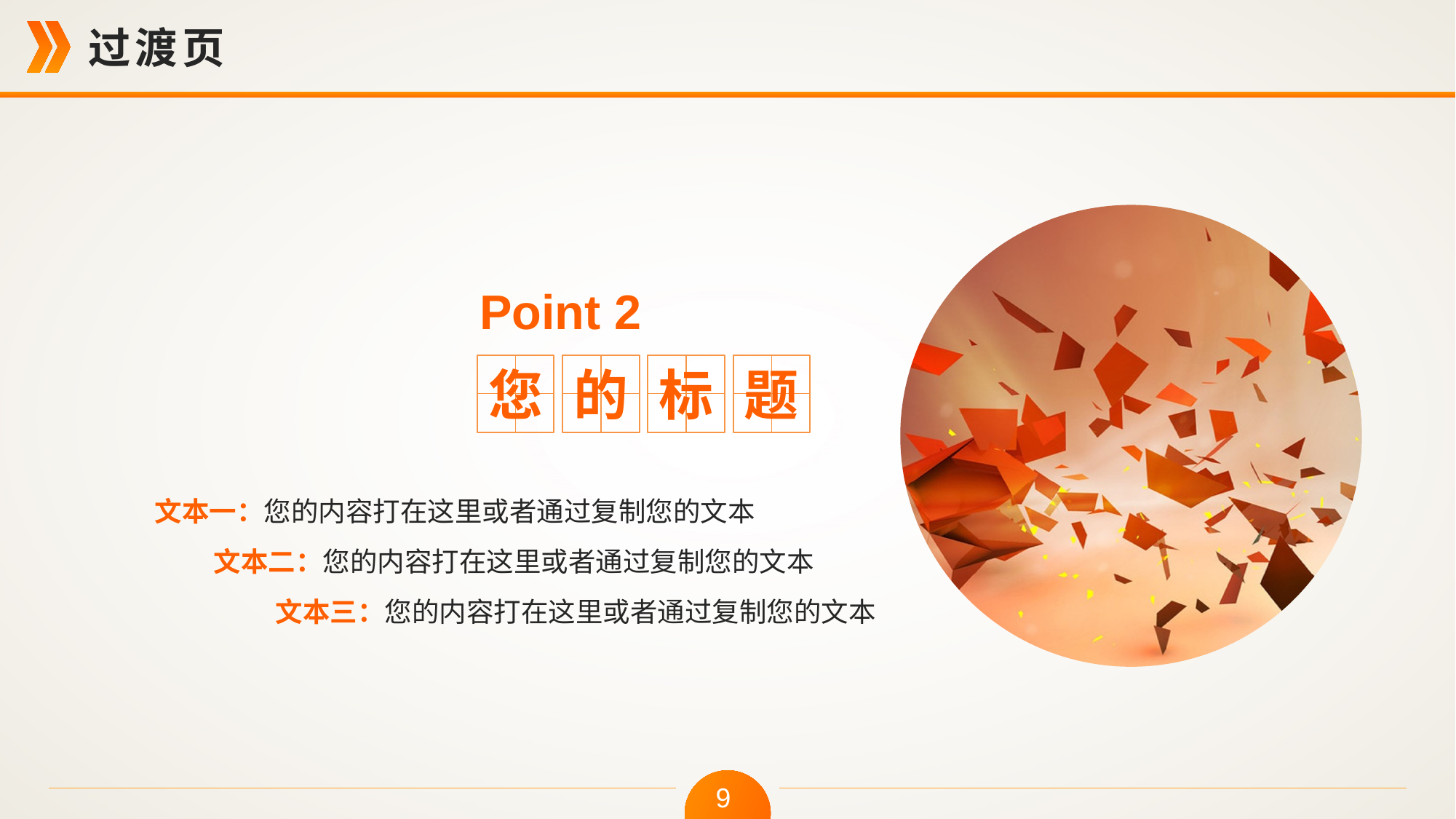

Point 2
您

的

标

题

文本一：您的内容打在这里或者通过复制您的文本
文本二：您的内容打在这里或者通过复制您的文本
文本三：您的内容打在这里或者通过复制您的文本